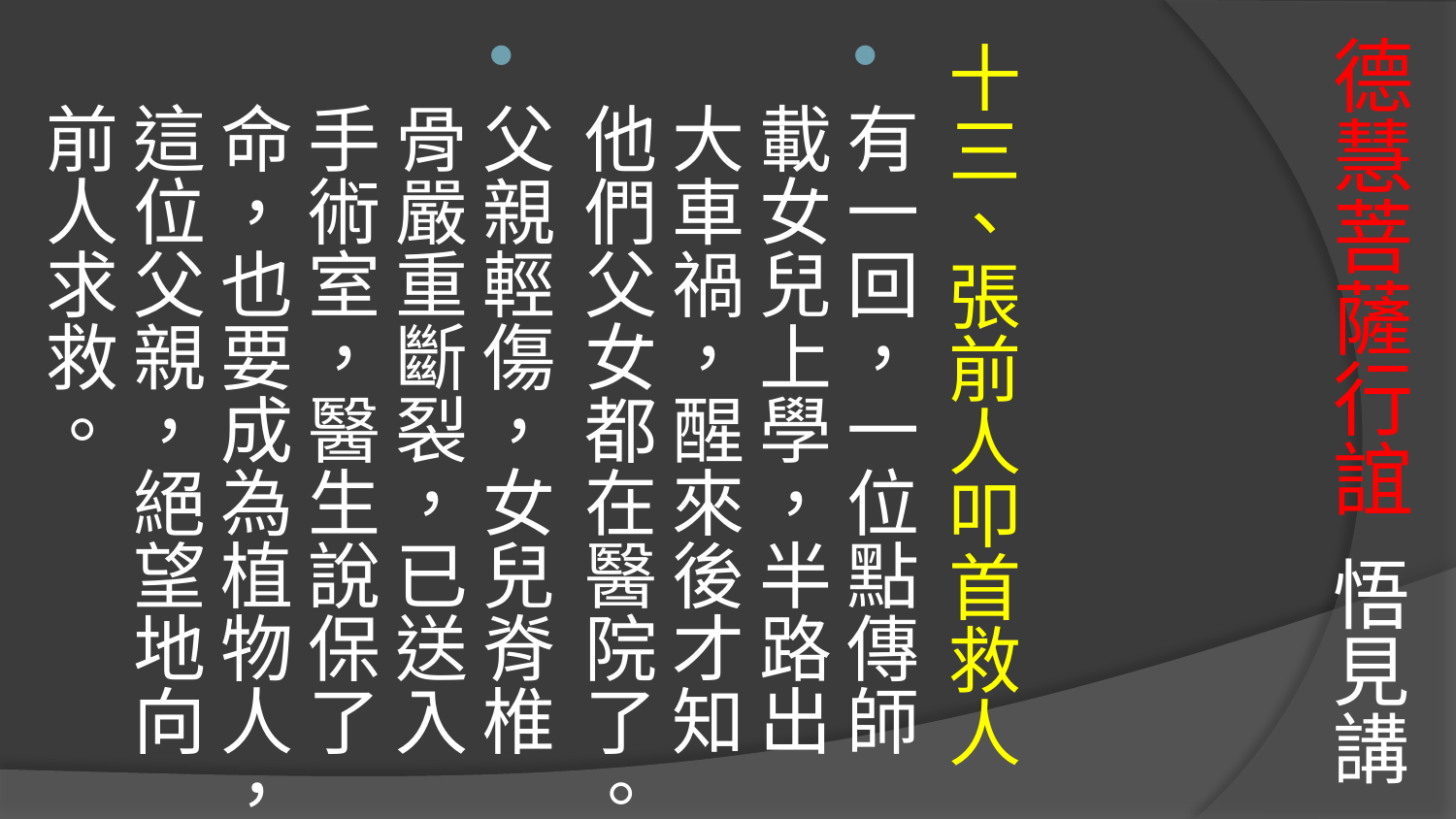

十三、張前人叩首救人
有一回，一位點傳師載女兒上學，半路出大車禍，醒來後才知他們父女都在醫院了。
父親輕傷，女兒脊椎骨嚴重斷裂，已送入手術室，醫生說保了命，也要成為植物人，這位父親，絕望地向前人求救。
# 德慧菩薩行誼  悟見講